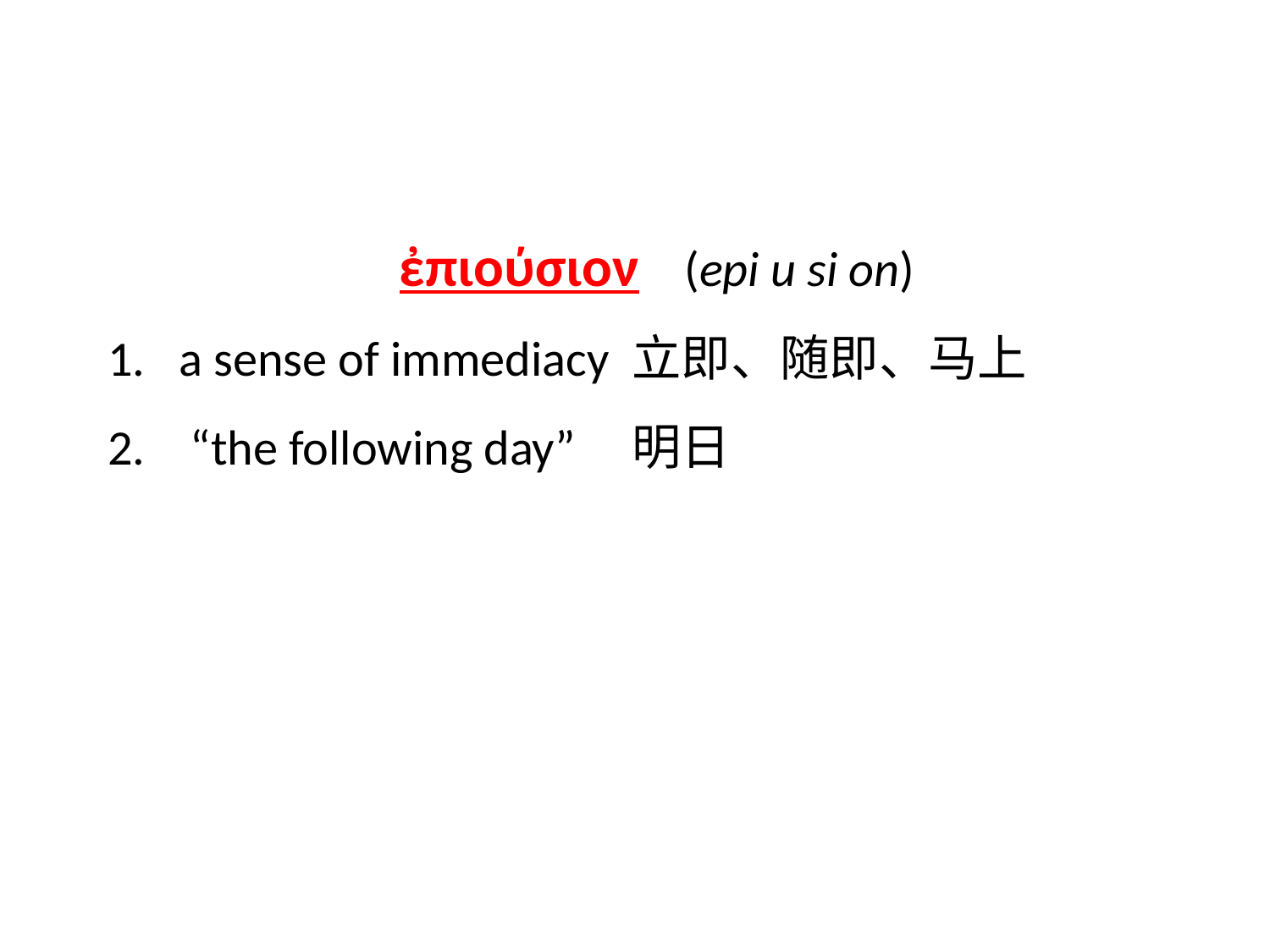

# ἐπιούσιον    (epi u si on) 1.   a sense of immediacy 立即、随即、马上 2.    “the following day”    明日